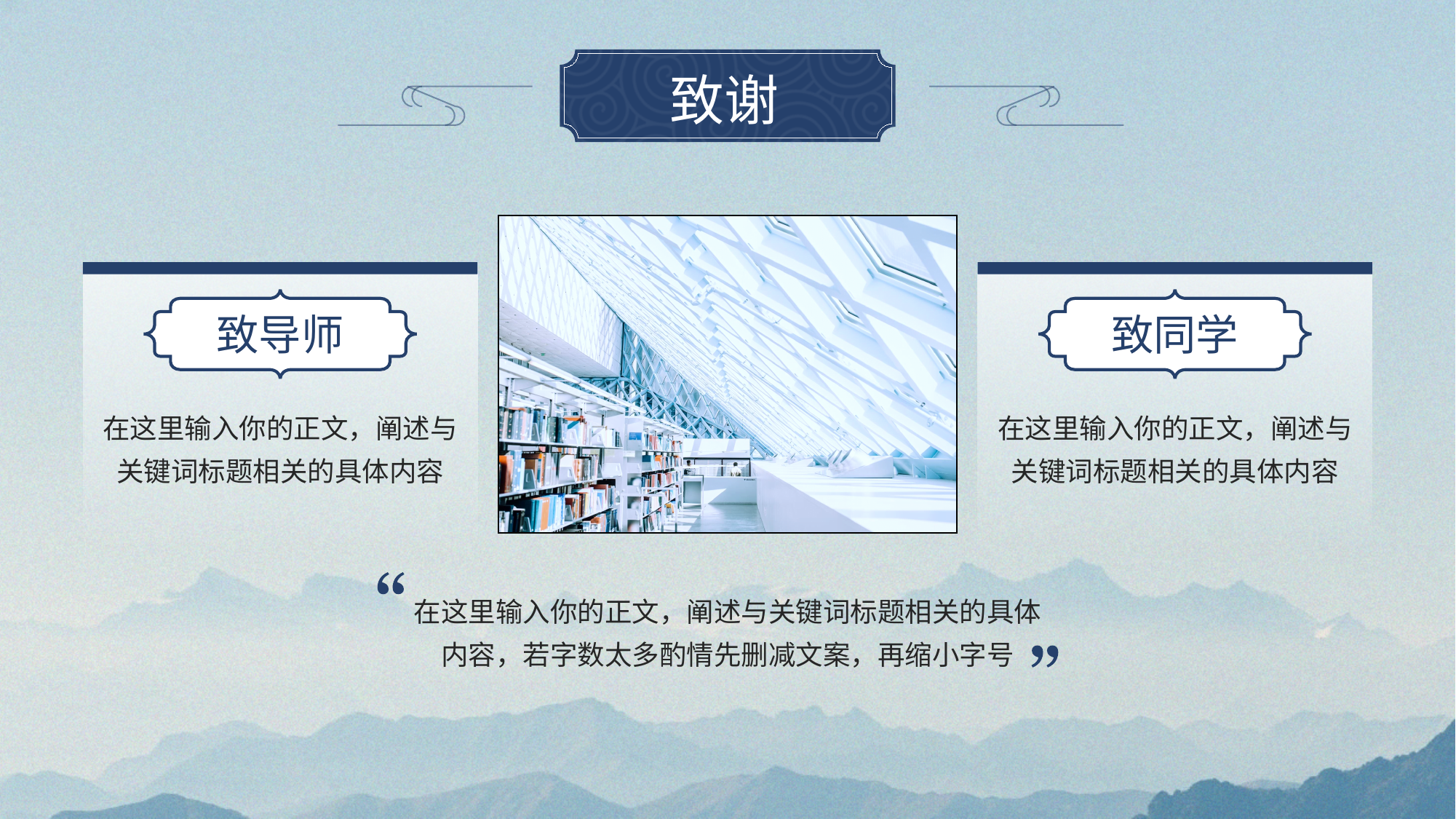

# 致谢

致导师
致同学
在这里输入你的正文，阐述与关键词标题相关的具体内容
在这里输入你的正文，阐述与关键词标题相关的具体内容

在这里输入你的正文，阐述与关键词标题相关的具体内容，若字数太多酌情先删减文案，再缩小字号